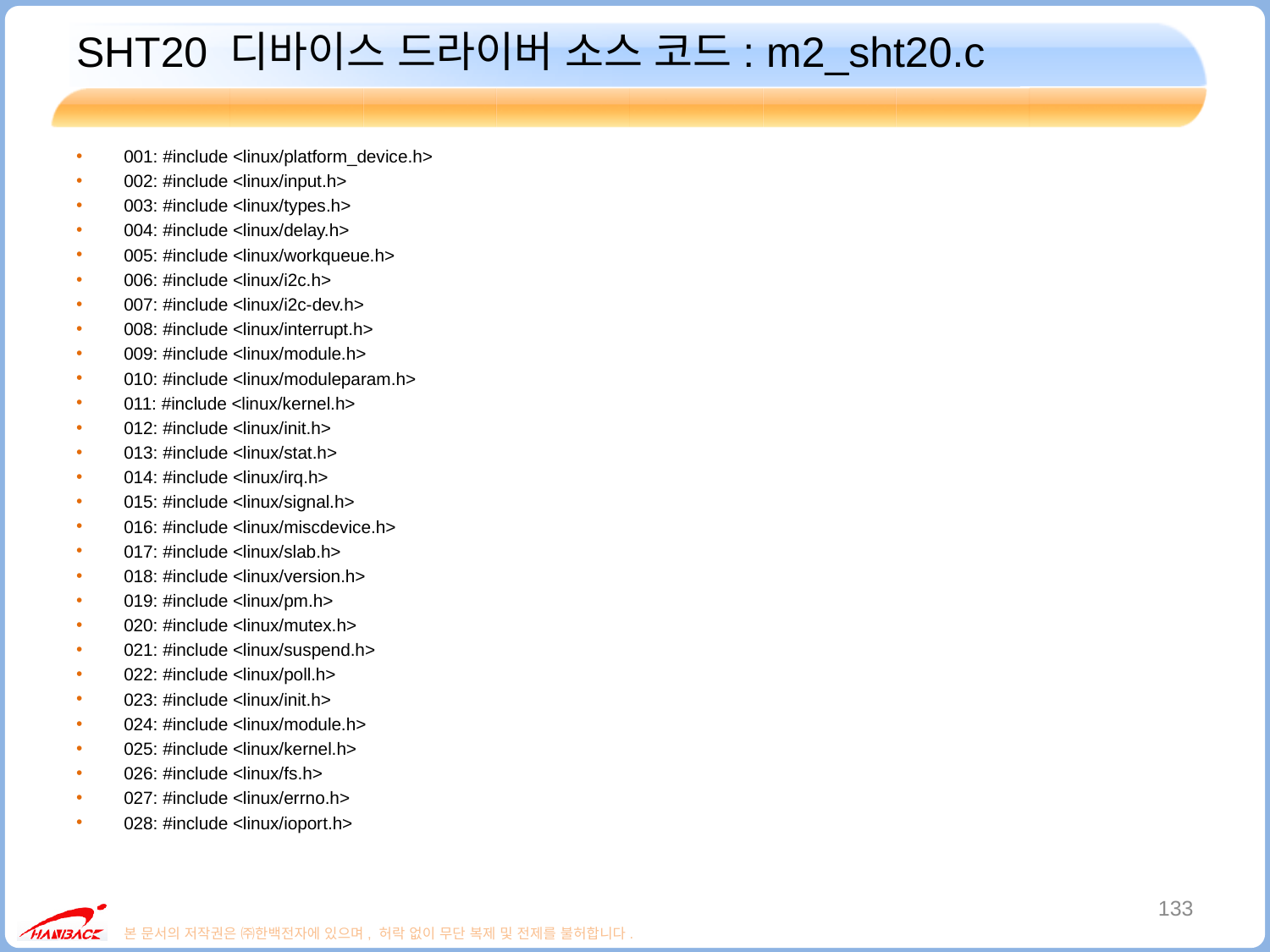

# SHT20 디바이스 드라이버 소스 코드: m2_sht20.c
001: #include <linux/platform_device.h>
002: #include <linux/input.h>
003: #include <linux/types.h>
004: #include <linux/delay.h>
005: #include <linux/workqueue.h>
006: #include <linux/i2c.h>
007: #include <linux/i2c-dev.h>
008: #include <linux/interrupt.h>
009: #include <linux/module.h>
010: #include <linux/moduleparam.h>
011: #include <linux/kernel.h>
012: #include <linux/init.h>
013: #include <linux/stat.h>
014: #include <linux/irq.h>
015: #include <linux/signal.h>
016: #include <linux/miscdevice.h>
017: #include <linux/slab.h>
018: #include <linux/version.h>
019: #include <linux/pm.h>
020: #include <linux/mutex.h>
021: #include <linux/suspend.h>
022: #include <linux/poll.h>
023: #include <linux/init.h>
024: #include <linux/module.h>
025: #include <linux/kernel.h>
026: #include <linux/fs.h>
027: #include <linux/errno.h>
028: #include <linux/ioport.h>
133